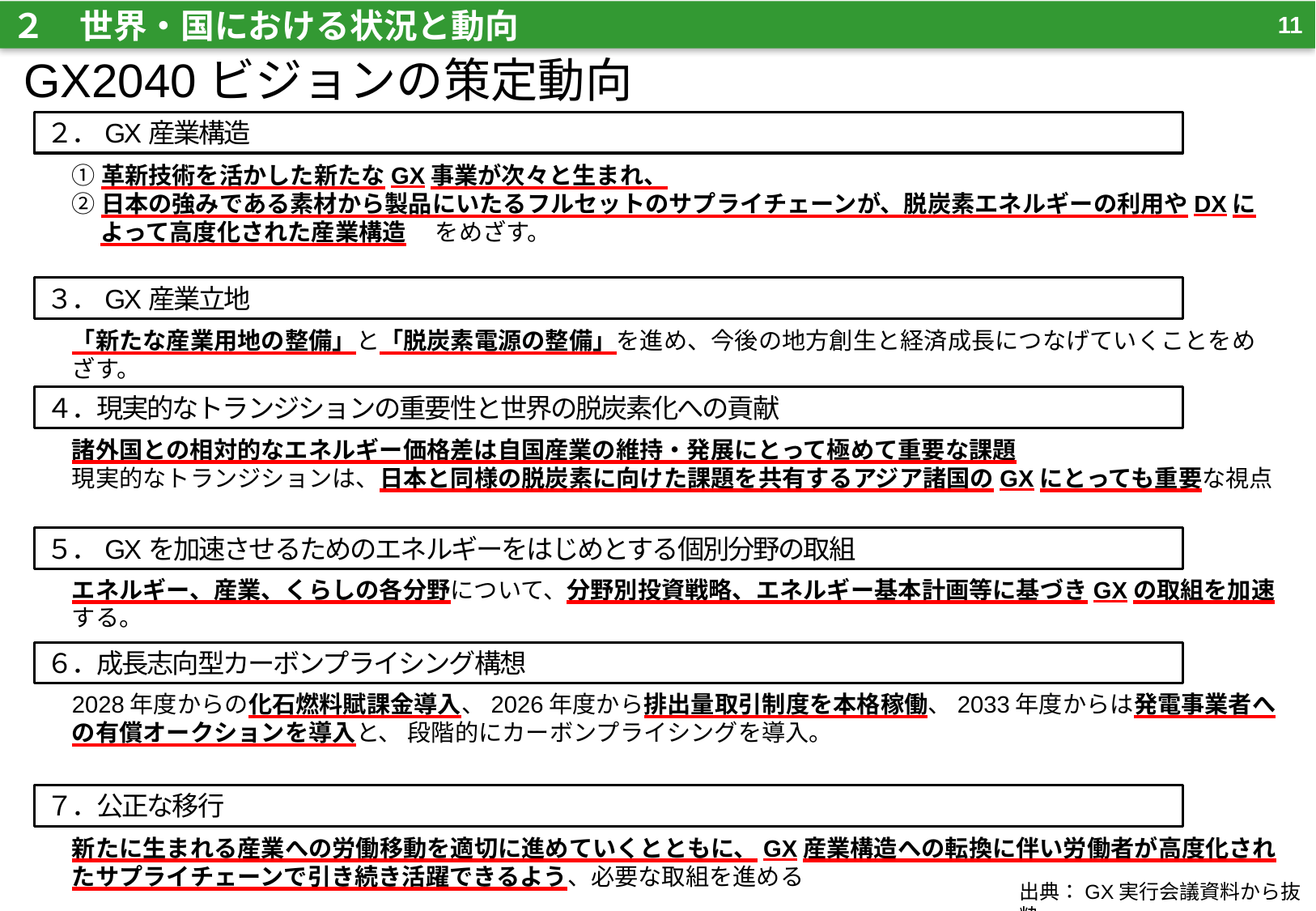

11
２　世界・国における状況と動向
GX2040ビジョンの策定動向
２．GX産業構造
①革新技術を活かした新たなGX事業が次々と生まれ、
②日本の強みである素材から製品にいたるフルセットのサプライチェーンが、脱炭素エネルギーの利用やDXによって高度化された産業構造 　をめざす。
３．GX産業立地
「新たな産業用地の整備」と「脱炭素電源の整備」を進め、今後の地方創生と経済成長につなげていくことをめざす。
４．現実的なトランジションの重要性と世界の脱炭素化への貢献
諸外国との相対的なエネルギー価格差は自国産業の維持・発展にとって極めて重要な課題
現実的なトランジションは、日本と同様の脱炭素に向けた課題を共有するアジア諸国のGXにとっても重要な視点
５．GXを加速させるためのエネルギーをはじめとする個別分野の取組
エネルギー、産業、くらしの各分野について、分野別投資戦略、エネルギー基本計画等に基づきGXの取組を加速する。
６．成長志向型カーボンプライシング構想
2028年度からの化石燃料賦課金導入、2026年度から排出量取引制度を本格稼働、2033年度からは発電事業者への有償オークションを導入と、 段階的にカーボンプライシングを導入。
７．公正な移行
新たに生まれる産業への労働移動を適切に進めていくとともに、GX産業構造への転換に伴い労働者が高度化されたサプライチェーンで引き続き活躍できるよう、必要な取組を進める
出典：GX実行会議資料から抜粋